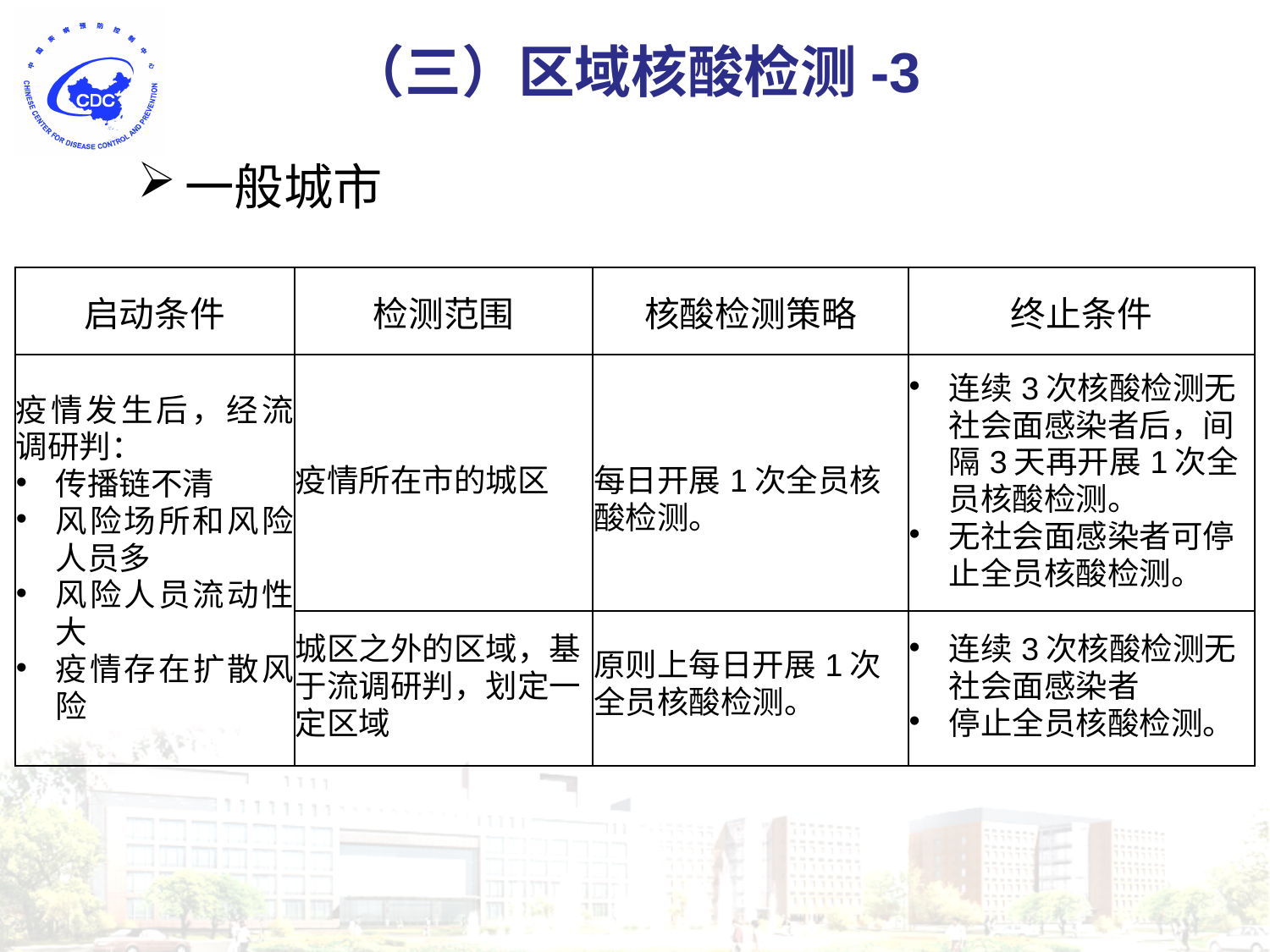

（三）区域核酸检测-3
一般城市
| 启动条件 | 检测范围 | 核酸检测策略 | 终止条件 |
| --- | --- | --- | --- |
| 疫情发生后，经流调研判： 传播链不清 风险场所和风险人员多 风险人员流动性大 疫情存在扩散风险 | 疫情所在市的城区 | 每日开展1次全员核酸检测。 | 连续3次核酸检测无社会面感染者后，间隔3天再开展1次全员核酸检测。 无社会面感染者可停止全员核酸检测。 |
|  | 城区之外的区域，基于流调研判，划定一定区域 | 原则上每日开展1次全员核酸检测。 | 连续3次核酸检测无社会面感染者 停止全员核酸检测。 |